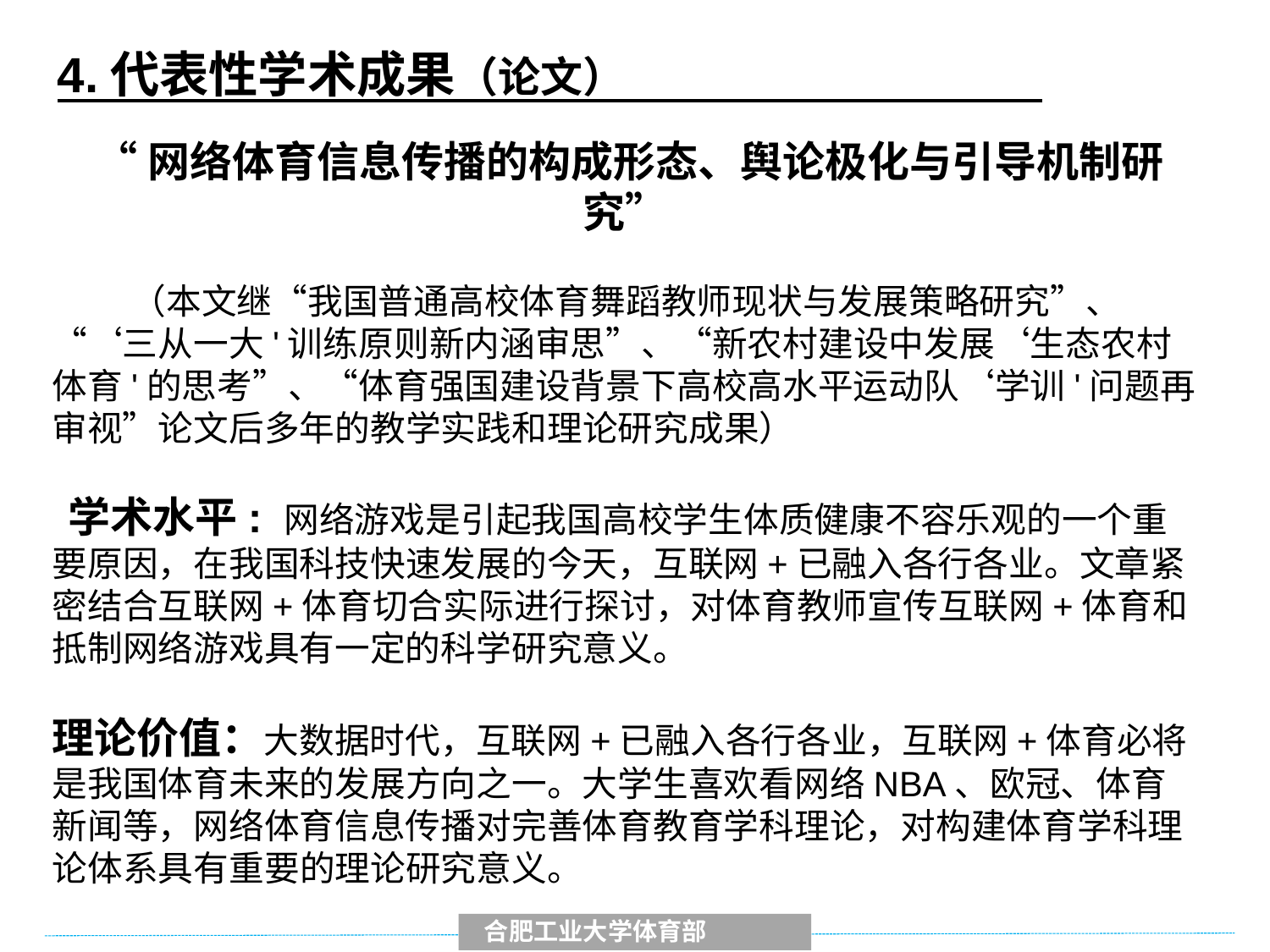

4.代表性学术成果（论文）
 “网络体育信息传播的构成形态、舆论极化与引导机制研究”

         （本文继“我国普通高校体育舞蹈教师现状与发展策略研究”、“‘三从一大'训练原则新内涵审思”、“新农村建设中发展‘生态农村体育'的思考”、“体育强国建设背景下高校高水平运动队‘学训'问题再审视”论文后多年的教学实践和理论研究成果）

 学术水平: 网络游戏是引起我国高校学生体质健康不容乐观的一个重要原因，在我国科技快速发展的今天，互联网+已融入各行各业。文章紧密结合互联网+体育切合实际进行探讨，对体育教师宣传互联网+体育和抵制网络游戏具有一定的科学研究意义。

理论价值：大数据时代，互联网+已融入各行各业，互联网+体育必将是我国体育未来的发展方向之一。大学生喜欢看网络NBA、欧冠、体育新闻等，网络体育信息传播对完善体育教育学科理论，对构建体育学科理论体系具有重要的理论研究意义。

 合肥工业大学体育部